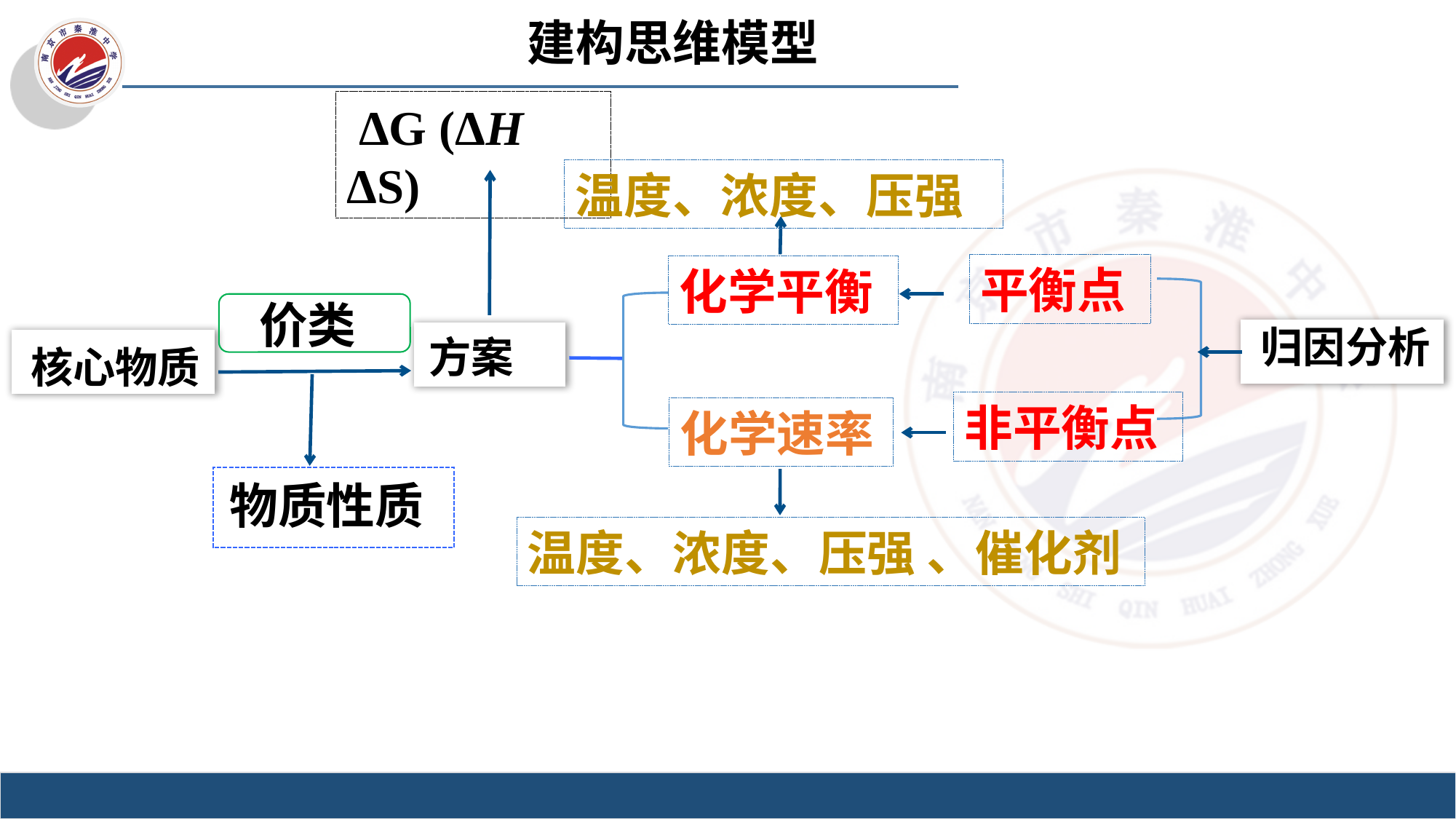

建构思维模型
 ΔG (ΔH ΔS)
温度、浓度、压强
平衡点
化学平衡

价类

归因分析

方案

核心物质
非平衡点
化学速率

物质性质
温度、浓度、压强 、催化剂